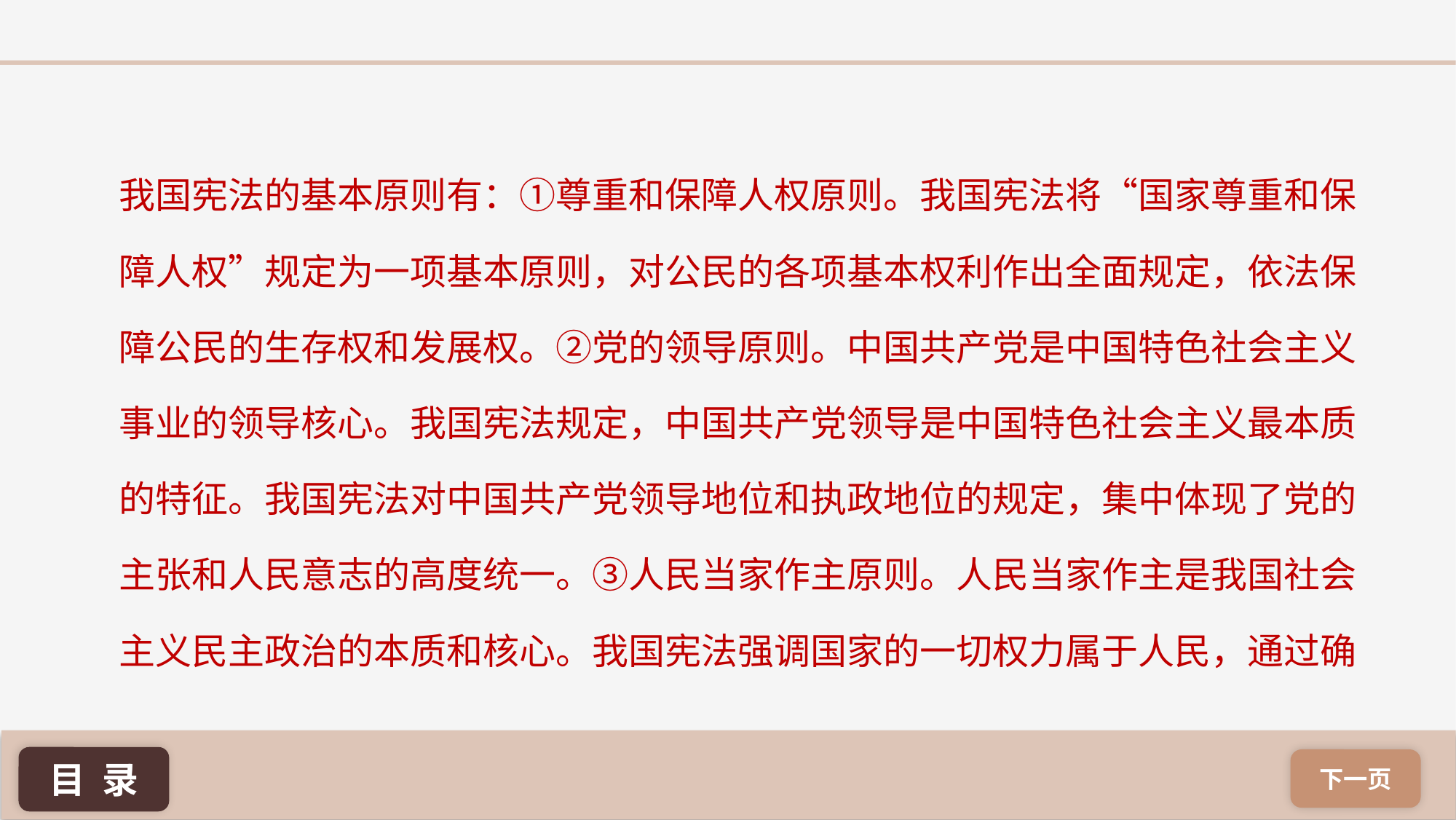

我国宪法的基本原则有：①尊重和保障人权原则。我国宪法将“国家尊重和保障人权”规定为一项基本原则，对公民的各项基本权利作出全面规定，依法保障公民的生存权和发展权。②党的领导原则。中国共产党是中国特色社会主义事业的领导核心。我国宪法规定，中国共产党领导是中国特色社会主义最本质的特征。我国宪法对中国共产党领导地位和执政地位的规定，集中体现了党的主张和人民意志的高度统一。③人民当家作主原则。人民当家作主是我国社会主义民主政治的本质和核心。我国宪法强调国家的一切权力属于人民，通过确
下一页